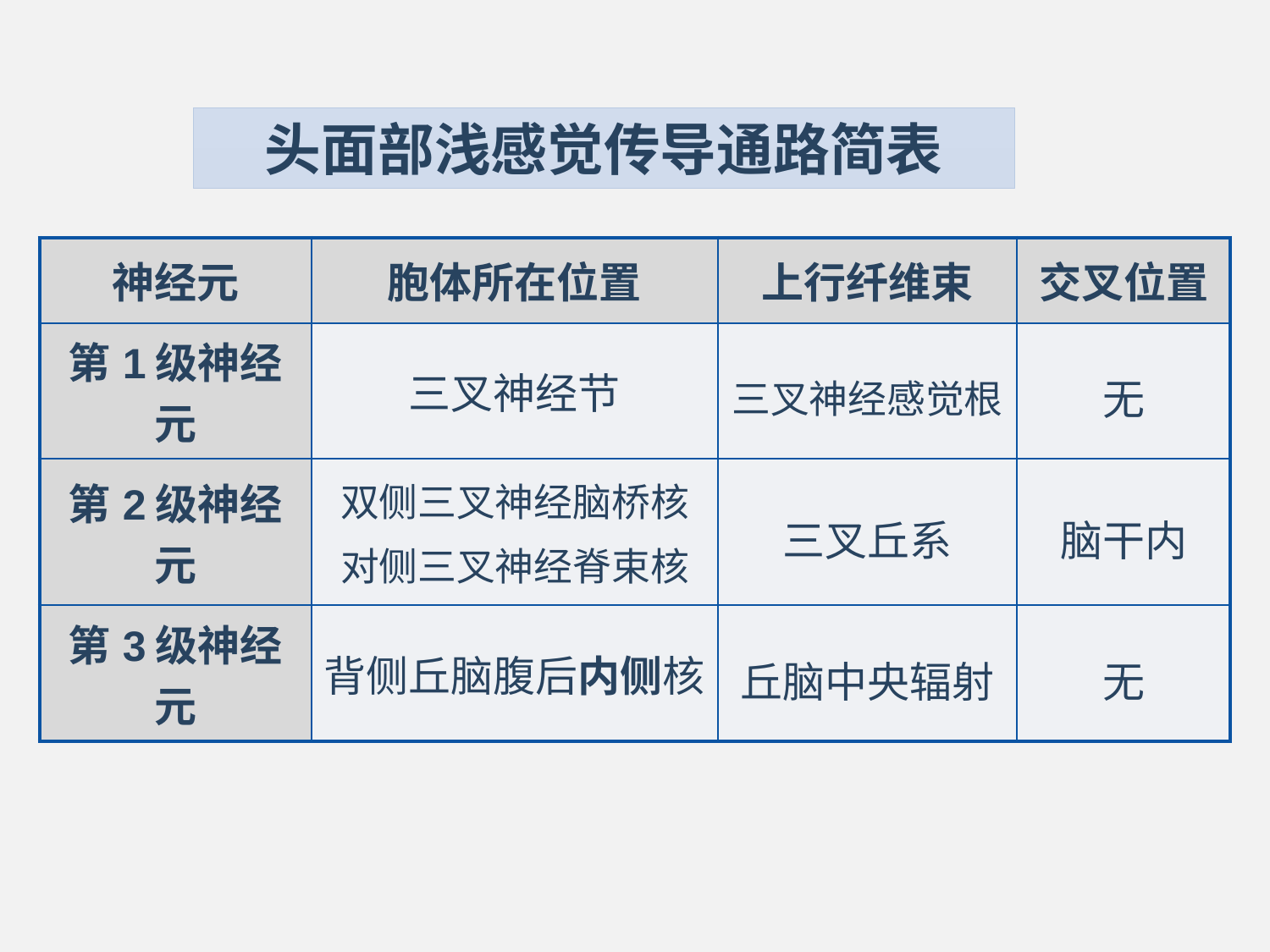

头面部浅感觉传导通路简表
| 神经元 | 胞体所在位置 | 上行纤维束 | 交叉位置 |
| --- | --- | --- | --- |
| 第1级神经元 | 三叉神经节 | 三叉神经感觉根 | 无 |
| 第2级神经元 | 双侧三叉神经脑桥核 对侧三叉神经脊束核 | 三叉丘系 | 脑干内 |
| 第3级神经元 | 背侧丘脑腹后内侧核 | 丘脑中央辐射 | 无 |